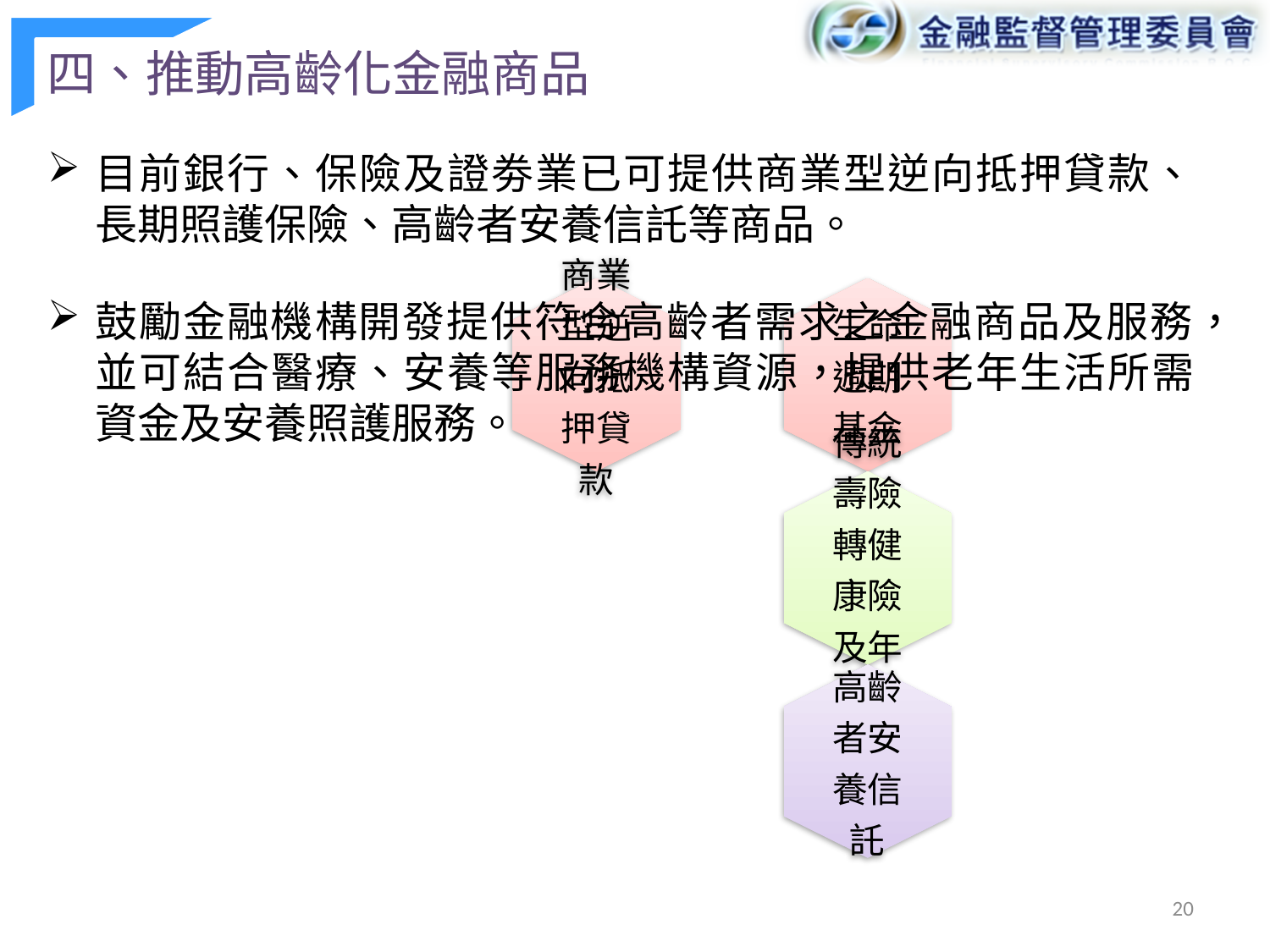

四、推動高齡化金融商品
目前銀行、保險及證劵業已可提供商業型逆向抵押貸款、長期照護保險、高齡者安養信託等商品。
商業型逆向抵押貸款
長期照護保險
高齡者安養信託
鼓勵金融機構開發提供符合高齡者需求之金融商品及服務，並可結合醫療、安養等服務機構資源，提供老年生活所需資金及安養照護服務。
20